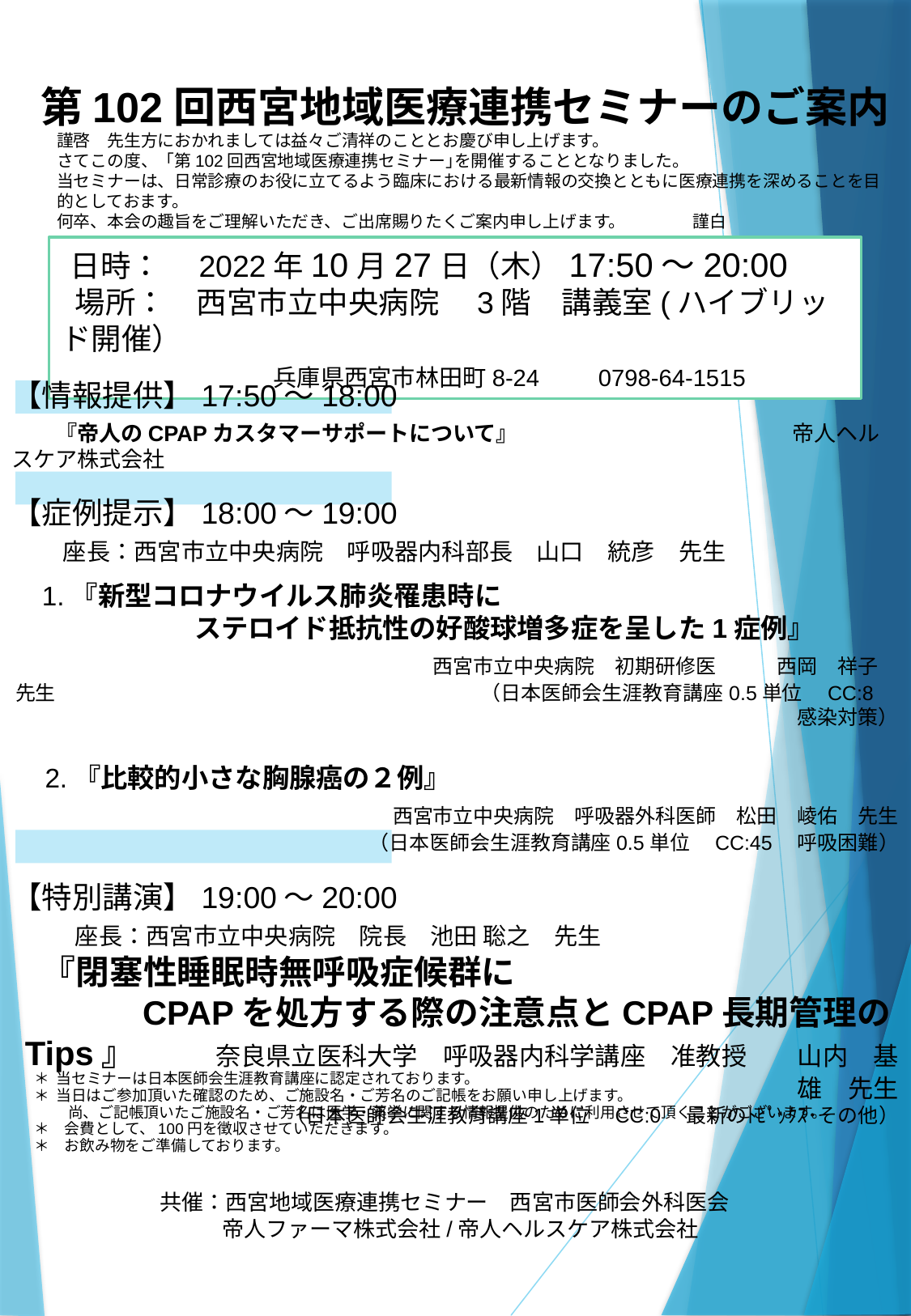

第102回西宮地域医療連携セミナーのご案内
謹啓　先生方におかれましては益々ご清祥のこととお慶び申し上げます。
さてこの度、「第102回西宮地域医療連携セミナー｣を開催することとなりました。
当セミナーは、日常診療のお役に立てるよう臨床における最新情報の交換とともに医療連携を深めることを目的としておます。
何卒、本会の趣旨をご理解いただき、ご出席賜りたくご案内申し上げます。　　　　謹白
  日時：　2022年10月27日（木）17:50～20:00
 場所：　西宮市立中央病院　3階　講義室(ハイブリッド開催）
　　　　　　　兵庫県西宮市林田町8-24　　0798-64-1515
【情報提供】17:50～18:00

　　『帝人のCPAPカスタマーサポートについて』　　　　　　　　　                帝人ヘルスケア株式会社

【症例提示】18:00～19:00
  　座長：西宮市立中央病院　呼吸器内科部長　山口　統彦　先生

　　1.『新型コロナウイルス肺炎罹患時に
                             ステロイド抵抗性の好酸球増多症を呈した1症例』
　　　　　　　　　　　　      　 西宮市立中央病院　初期研修医　　　西岡　祥子　先生　　　　　　　　　　　　　　　　　　　　　（日本医師会生涯教育講座0.5単位　CC:8　感染対策）

　2.『比較的小さな胸腺癌の２例』
　　　　　　　　　         西宮市立中央病院　呼吸器外科医師　松田　崚佑　先生
　　　　　  （日本医師会生涯教育講座0.5単位　CC:45　呼吸困難）

【特別講演】19:00～20:00
  　　座長：西宮市立中央病院　院長　池田 聡之　先生
　『閉塞性睡眠時無呼吸症候群に
      CPAPを処方する際の注意点とCPAP長期管理のTips』   　   奈良県立医科大学　呼吸器内科学講座　准教授　　山内　基雄　先生
（日本医師会生涯教育講座1単位　CC:0　最新のﾄﾋﾟｯｸｽ･その他）

＊  当セミナーは日本医師会生涯教育講座に認定されております。
＊  当日はご参加頂いた確認のため、ご施設名・ご芳名のご記帳をお願い申し上げます。
　　 尚、ご記帳頂いたご施設名・ご芳名は医学・薬学に関する情報提供のために利用させて頂くことがございます。
＊　会費として、100円を徴収させていただきます。
＊　お飲み物をご準備しております。
共催：西宮地域医療連携セミナー　西宮市医師会外科医会
 帝人ファーマ株式会社/帝人ヘルスケア株式会社